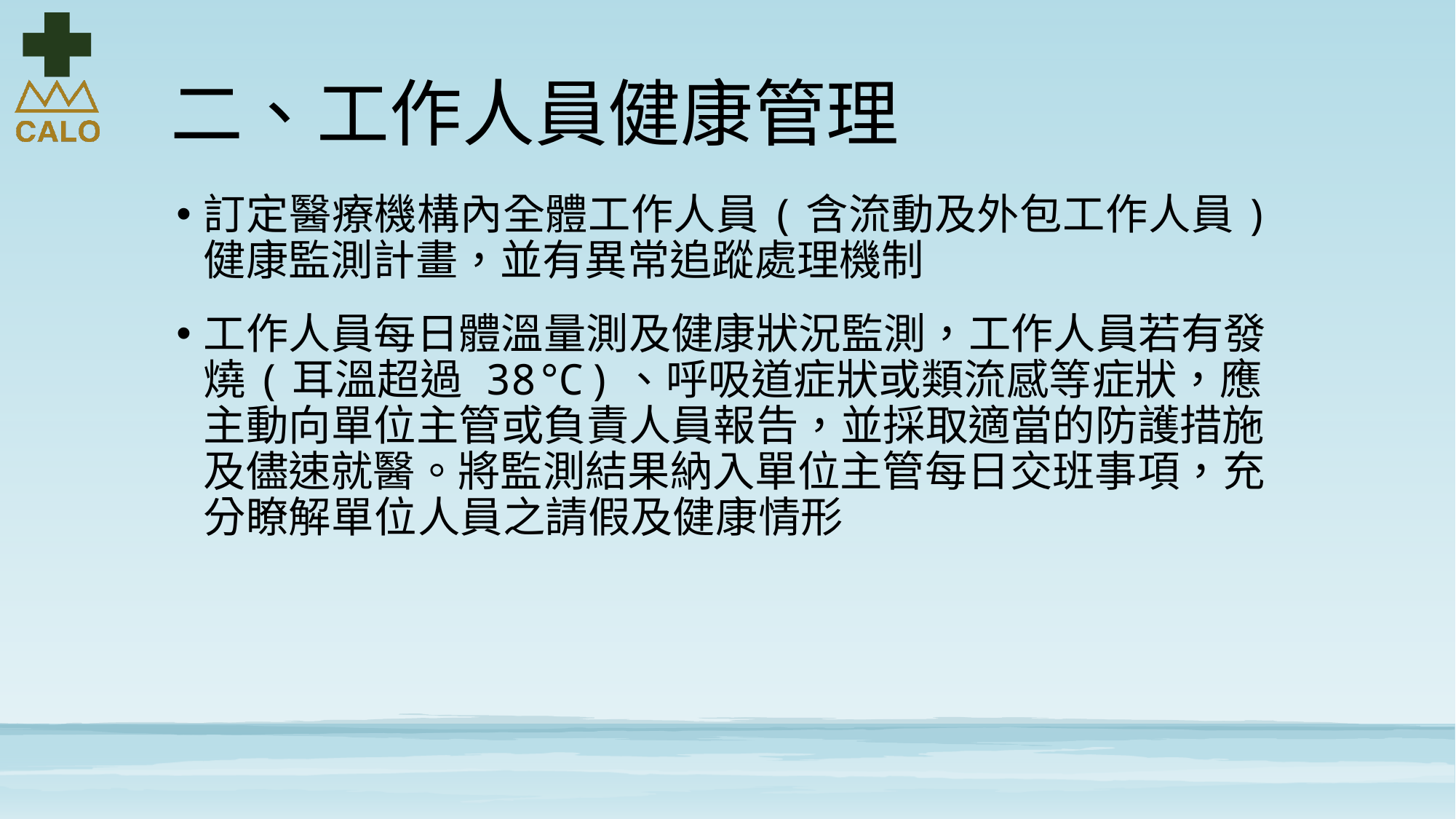

# 二、工作人員健康管理
訂定醫療機構內全體工作人員(含流動及外包工作人員)健康監測計畫，並有異常追蹤處理機制
工作人員每日體溫量測及健康狀況監測，工作人員若有發燒(耳溫超過 38℃)、呼吸道症狀或類流感等症狀，應主動向單位主管或負責人員報告，並採取適當的防護措施及儘速就醫。將監測結果納入單位主管每日交班事項，充分瞭解單位人員之請假及健康情形